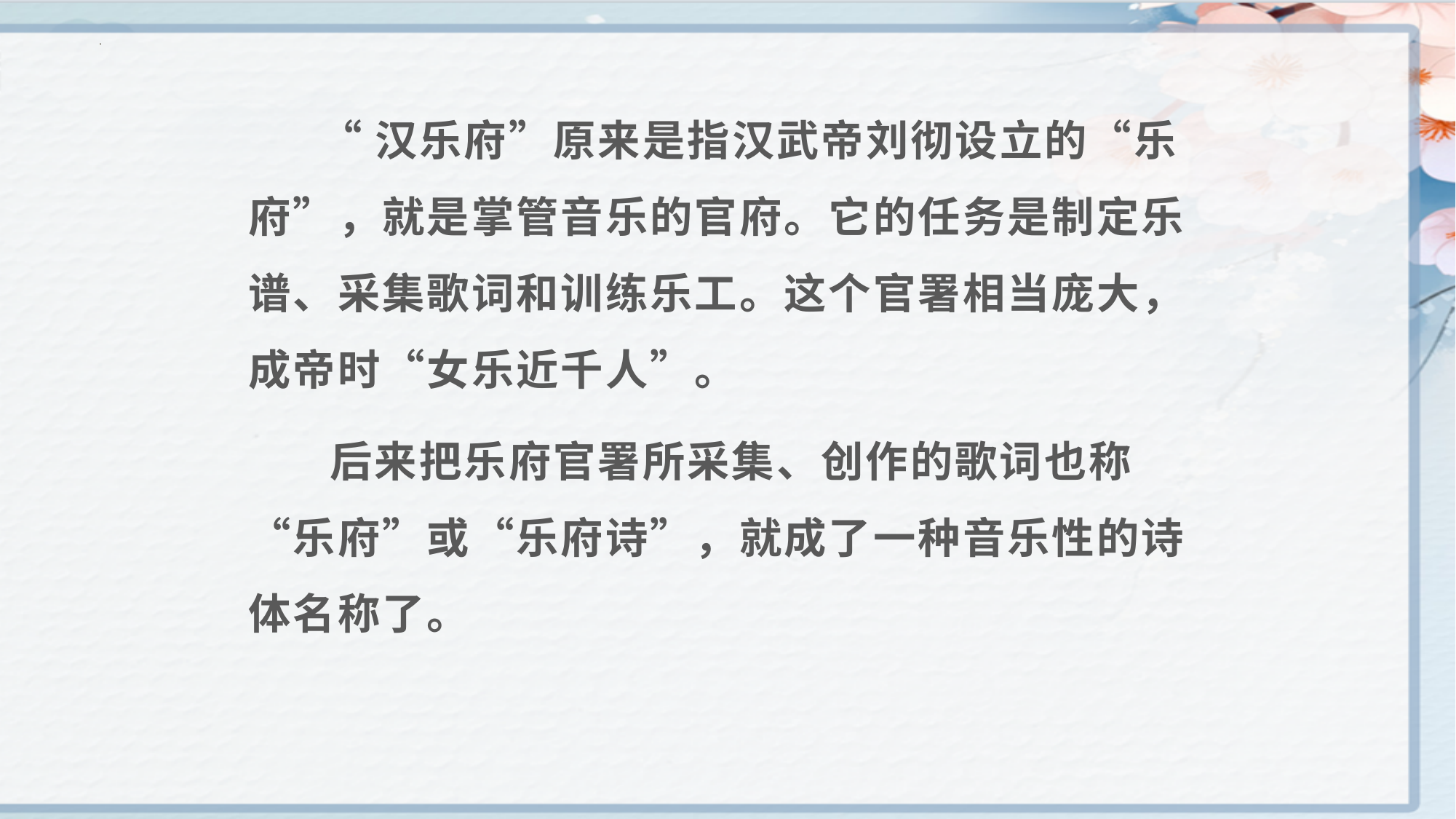

“汉乐府”原来是指汉武帝刘彻设立的“乐府”，就是掌管音乐的官府。它的任务是制定乐谱、采集歌词和训练乐工。这个官署相当庞大，成帝时“女乐近千人”。
      后来把乐府官署所采集、创作的歌词也称“乐府”或“乐府诗”，就成了一种音乐性的诗体名称了。